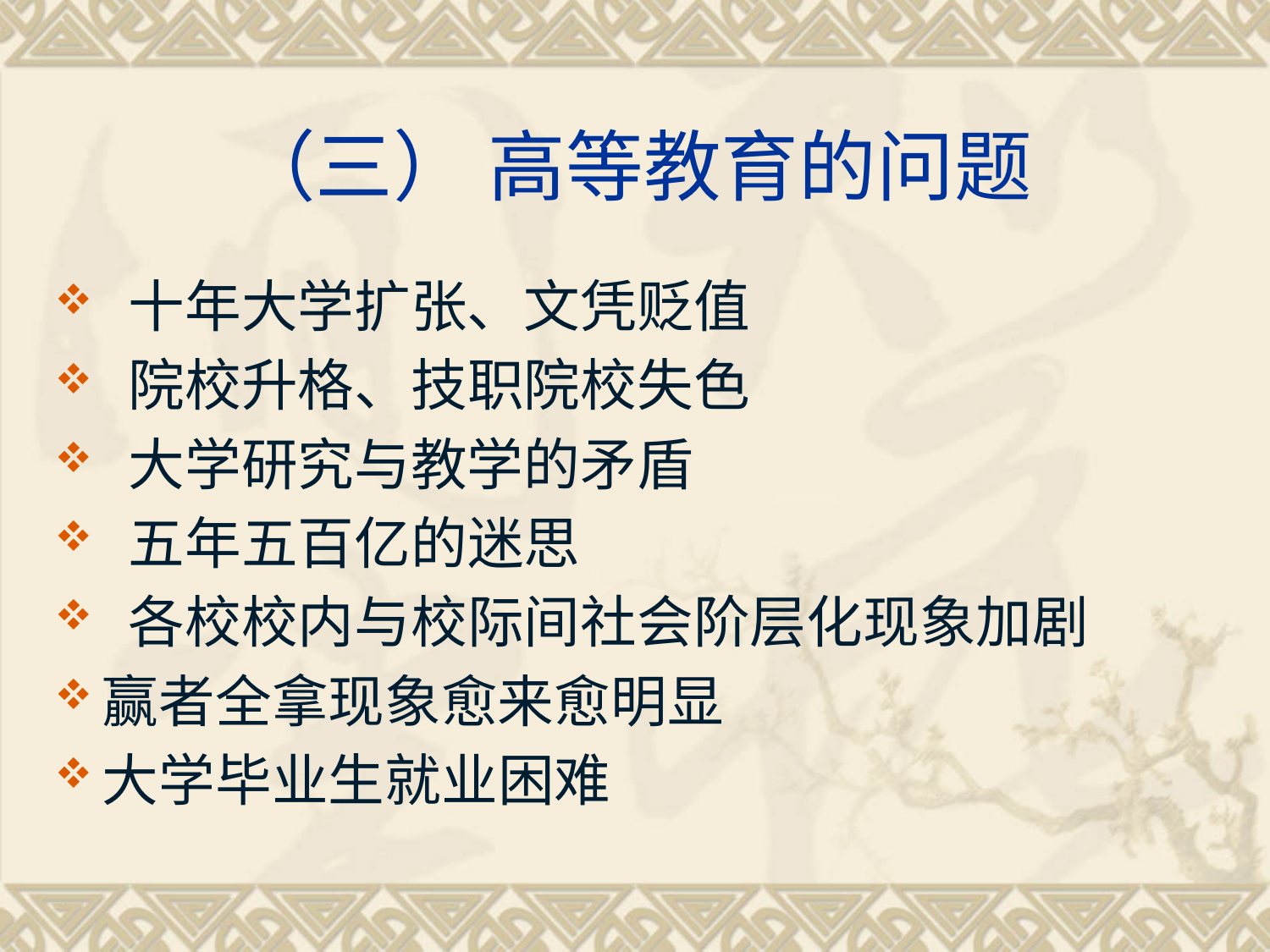

# （三） 高等教育的问题
 十年大学扩张、文凭贬值
 院校升格、技职院校失色
 大学研究与教学的矛盾
 五年五百亿的迷思
 各校校内与校际间社会阶层化现象加剧
赢者全拿现象愈来愈明显
大学毕业生就业困难